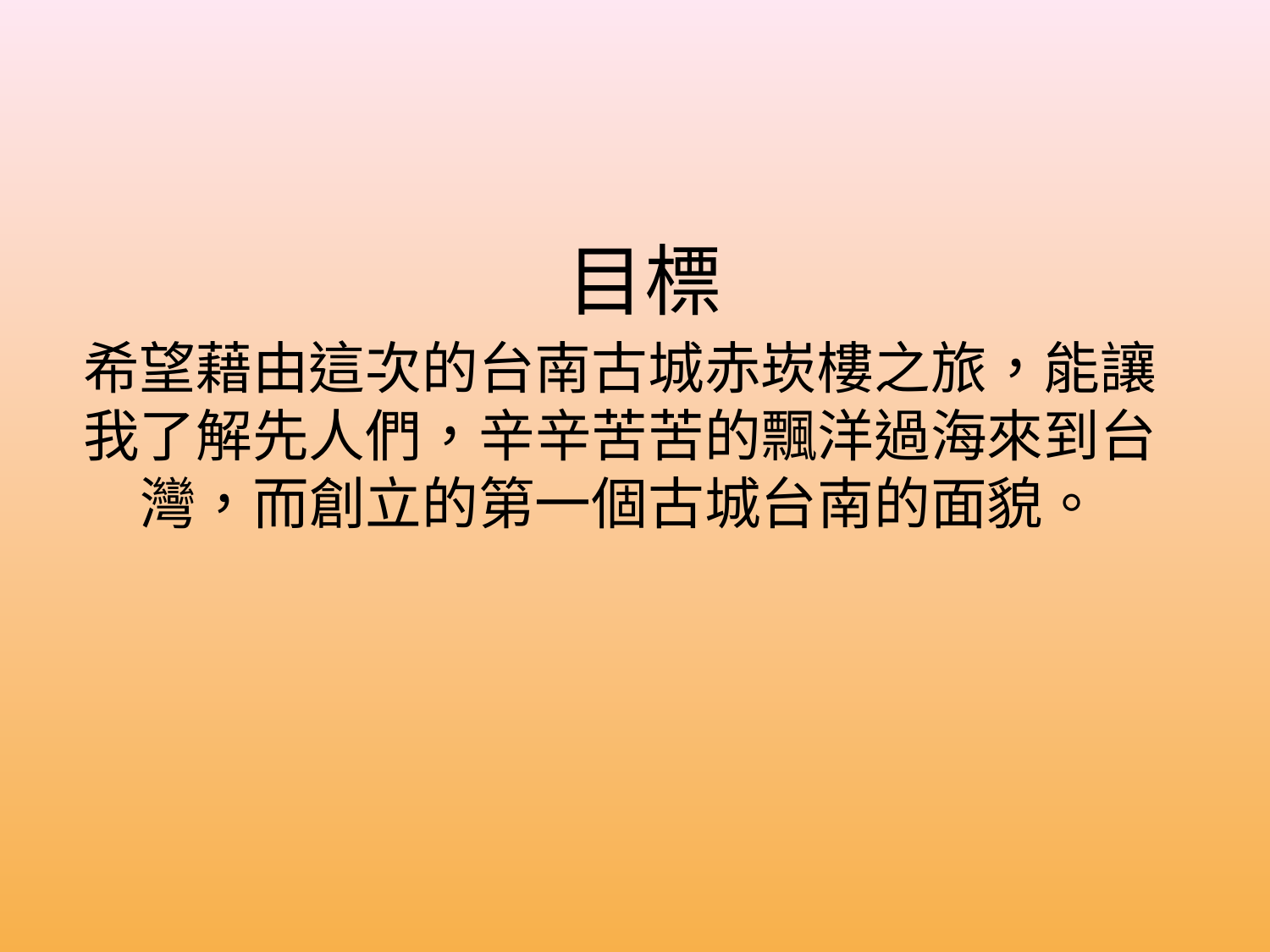

# 目標
希望藉由這次的台南古城赤崁樓之旅，能讓我了解先人們，辛辛苦苦的飄洋過海來到台灣，而創立的第一個古城台南的面貌。